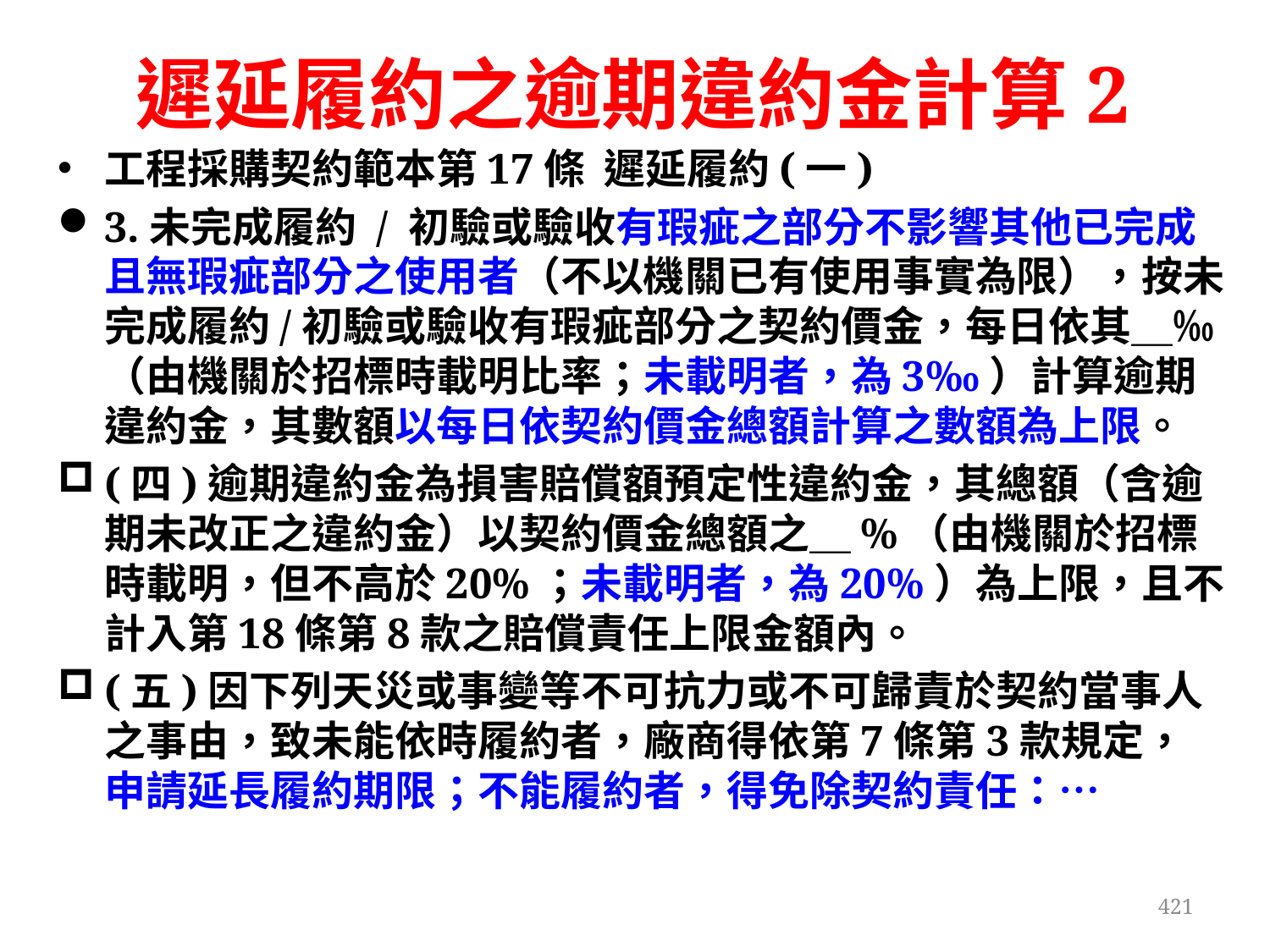

# 遲延履約之逾期違約金計算2
工程採購契約範本第17條  遲延履約(一)
3.未完成履約 / 初驗或驗收有瑕疵之部分不影響其他已完成且無瑕疵部分之使用者（不以機關已有使用事實為限），按未完成履約/初驗或驗收有瑕疵部分之契約價金，每日依其＿‰（由機關於招標時載明比率；未載明者，為3‰）計算逾期違約金，其數額以每日依契約價金總額計算之數額為上限。
(四)逾期違約金為損害賠償額預定性違約金，其總額（含逾期未改正之違約金）以契約價金總額之＿%（由機關於招標時載明，但不高於20%；未載明者，為20%）為上限，且不計入第18條第8款之賠償責任上限金額內。
(五)因下列天災或事變等不可抗力或不可歸責於契約當事人之事由，致未能依時履約者，廠商得依第7條第3款規定，申請延長履約期限；不能履約者，得免除契約責任：…

421